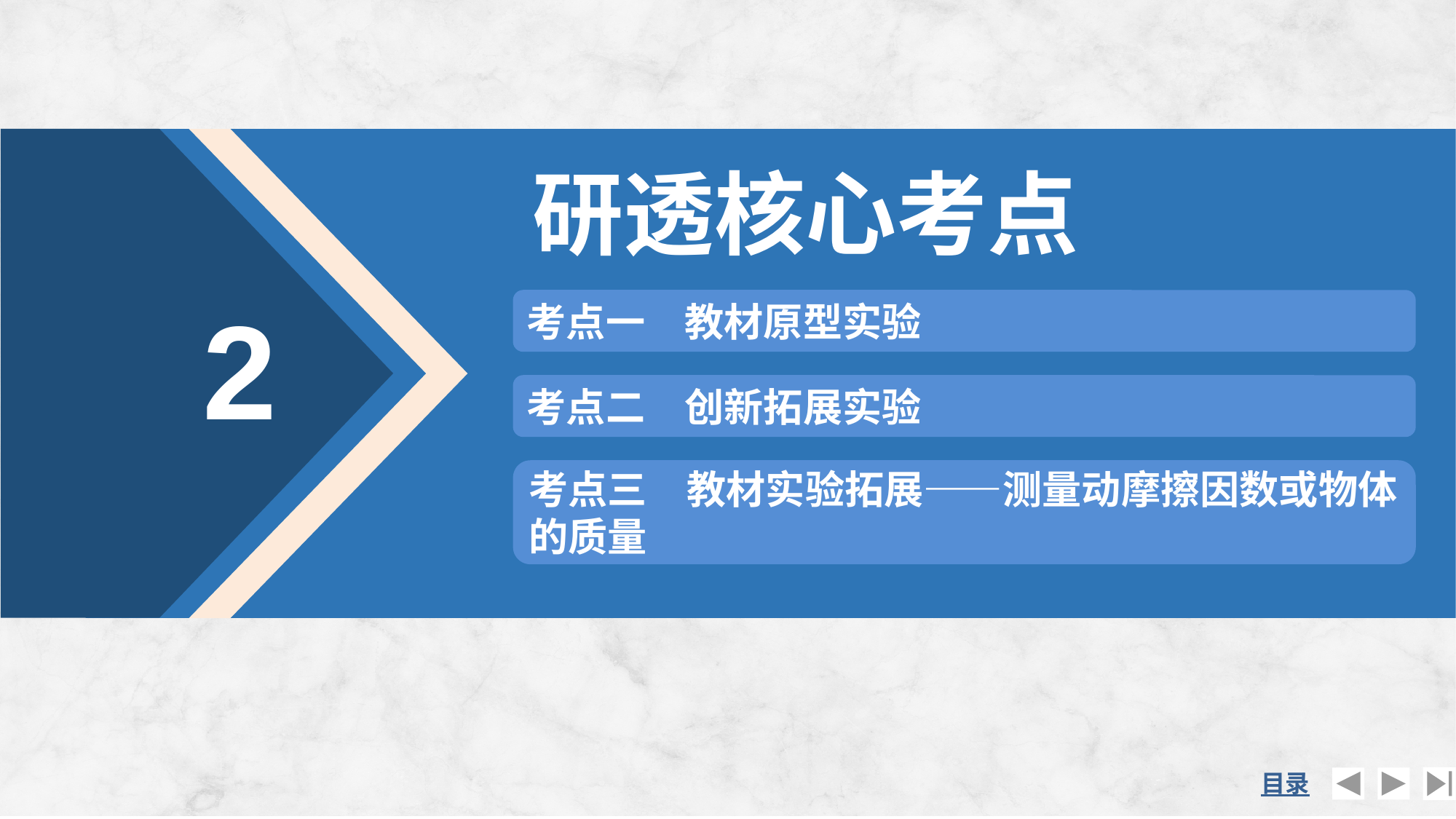

研透核心考点
2
考点一　教材原型实验
考点二　创新拓展实验
考点三　教材实验拓展——测量动摩擦因数或物体的质量